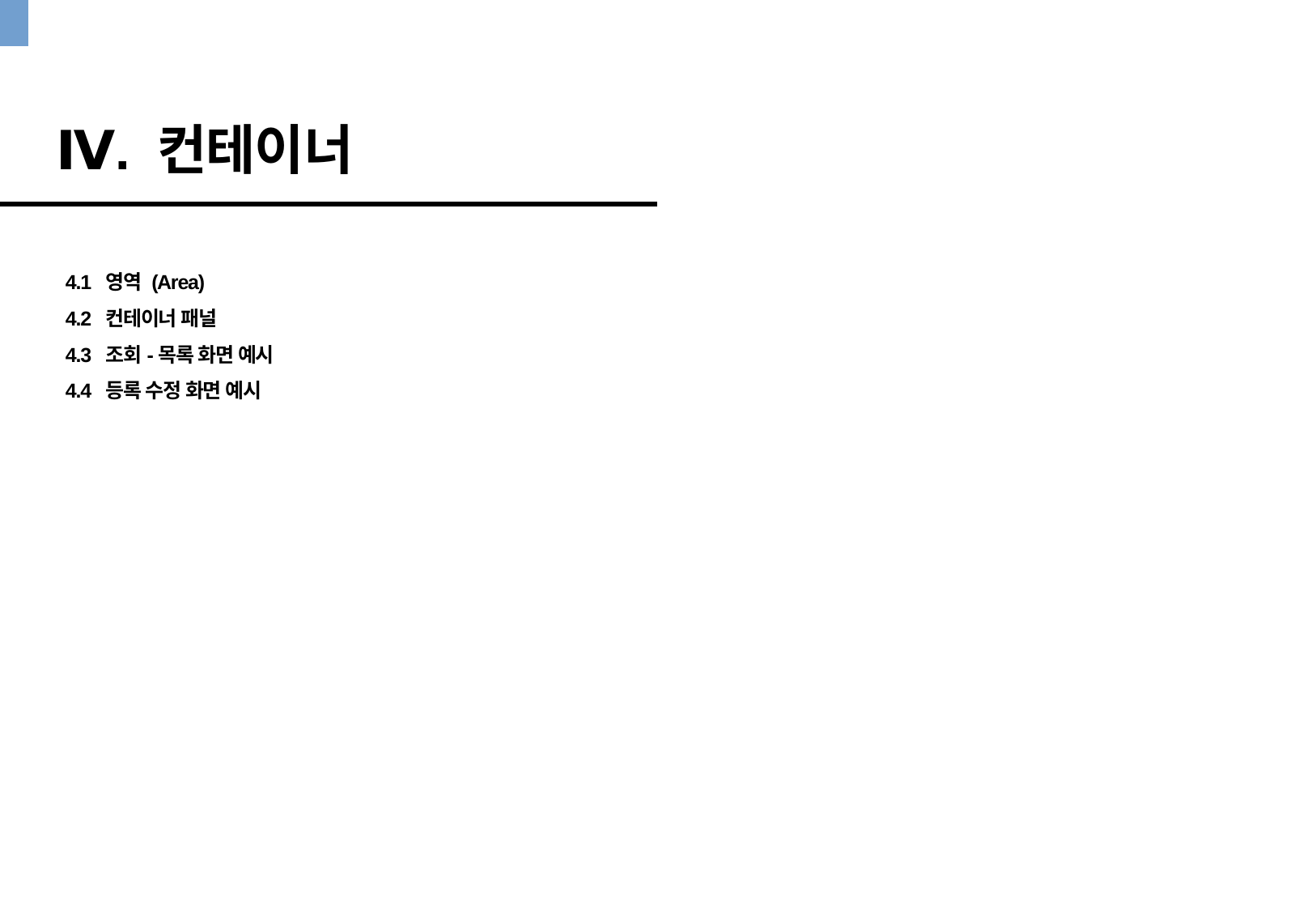

Ⅳ. 컨테이너
4.1  영역 (Area)
4.2  컨테이너 패널
4.3  조회-목록 화면 예시
4.4  등록 수정 화면 예시